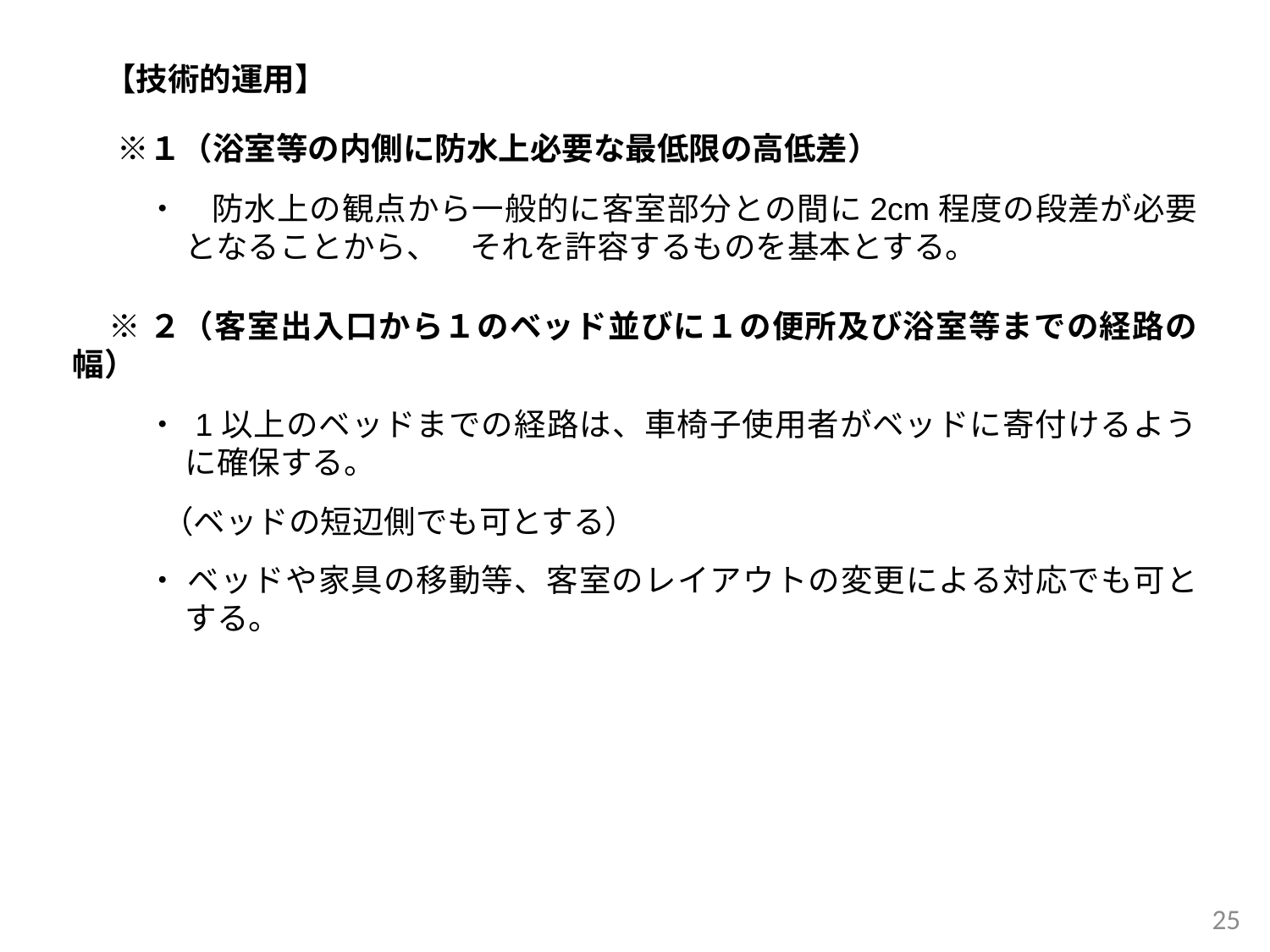

【技術的運用】
　※１（浴室等の内側に防水上必要な最低限の高低差）
・　防水上の観点から一般的に客室部分との間に2cm程度の段差が必要となることから、　それを許容するものを基本とする。
※２（客室出入口から１のベッド並びに１の便所及び浴室等までの経路の幅）
・ 1以上のベッドまでの経路は、車椅子使用者がベッドに寄付けるように確保する。
 （ベッドの短辺側でも可とする）
・ ベッドや家具の移動等、客室のレイアウトの変更による対応でも可とする。

25